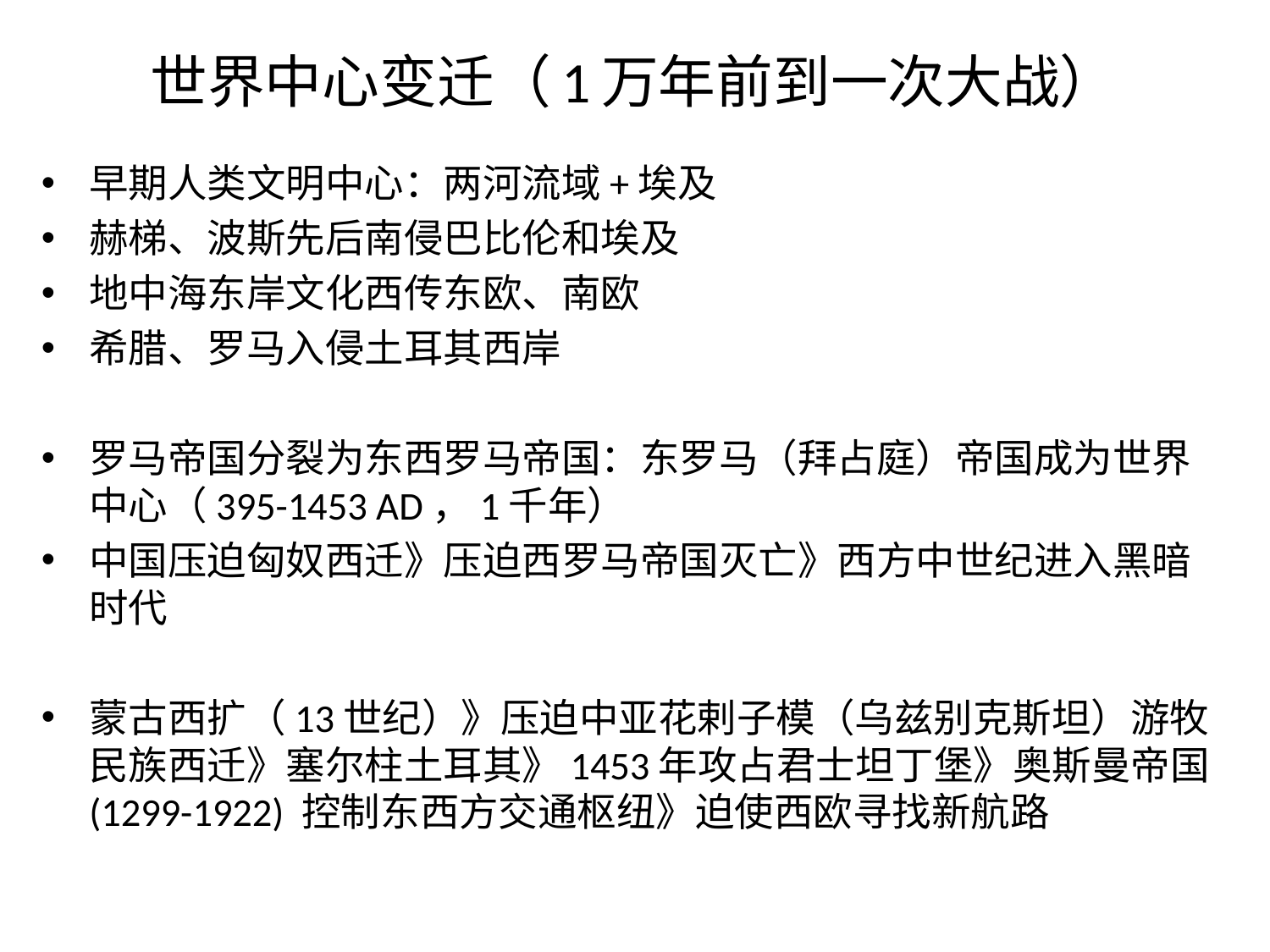

# 世界中心变迁（1万年前到一次大战）
早期人类文明中心：两河流域+埃及
赫梯、波斯先后南侵巴比伦和埃及
地中海东岸文化西传东欧、南欧
希腊、罗马入侵土耳其西岸

罗马帝国分裂为东西罗马帝国：东罗马（拜占庭）帝国成为世界中心（395-1453 AD，1千年）
中国压迫匈奴西迁》压迫西罗马帝国灭亡》西方中世纪进入黑暗时代

蒙古西扩（13世纪）》压迫中亚花剌子模（乌兹别克斯坦）游牧民族西迁》塞尔柱土耳其》1453年攻占君士坦丁堡》奥斯曼帝国(1299-1922) 控制东西方交通枢纽》迫使西欧寻找新航路